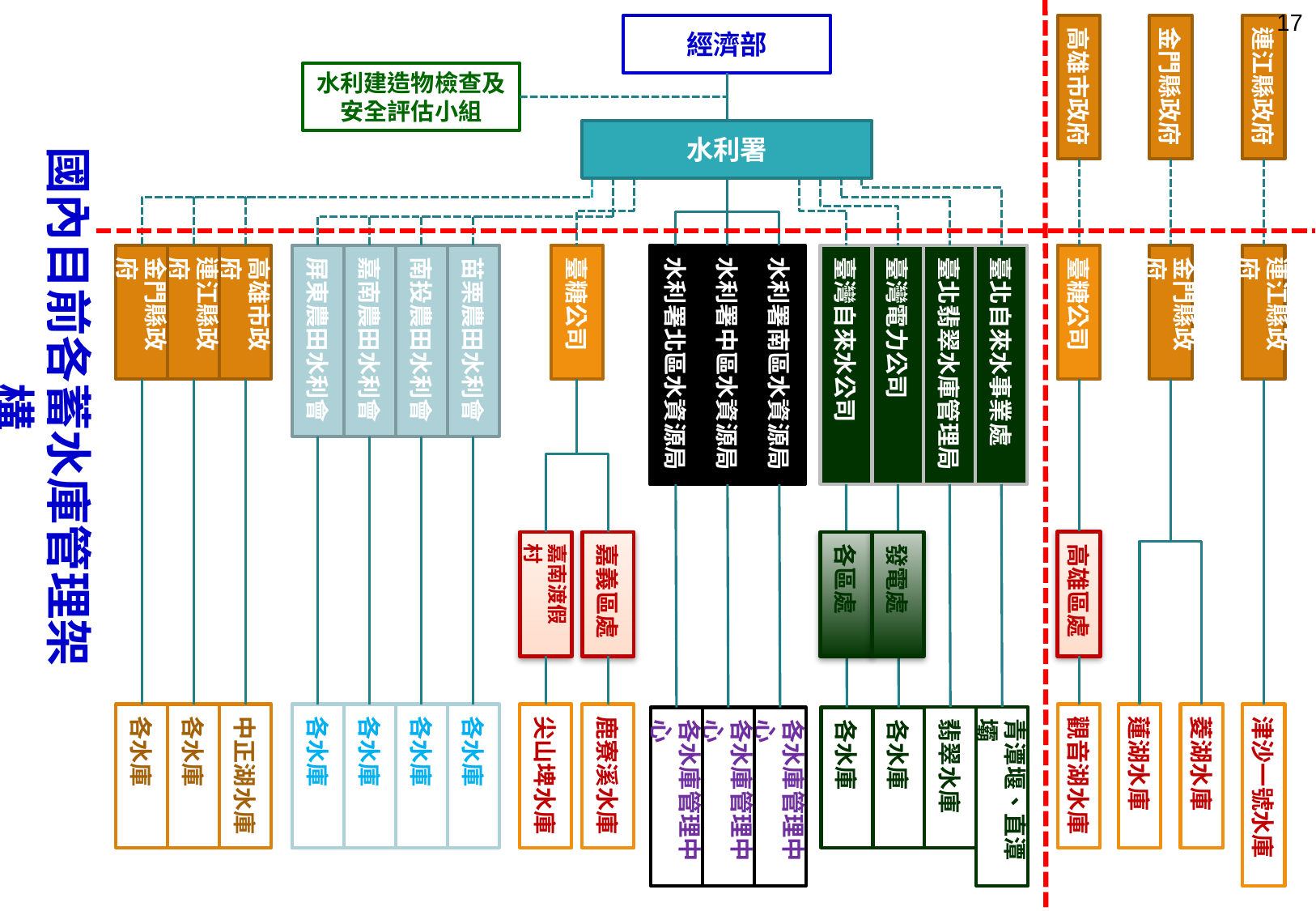

17
經濟部
高雄市政府
金門縣政府
連江縣政府
水利建造物檢查及安全評估小組
國內目前各蓄水庫管理架構

水利署
金門縣政府
連江縣政府
高雄市政府
屏東農田水利會
嘉南農田水利會
南投農田水利會
苗栗農田水利會
臺糖公司
水利署北區水資源局
水利署中區水資源局
水利署南區水資源局
臺灣自來水公司
臺灣電力公司
臺北翡翠水庫管理局
臺北自來水事業處
臺糖公司
金門縣政府
連江縣政府
高雄區處
嘉南渡假村
嘉義區處
各區處
發電處
各水庫
各水庫
中正湖水庫
各水庫
各水庫
各水庫
各水庫
尖山埤水庫
鹿寮溪水庫
觀音湖水庫
蓮湖水庫
菱湖水庫
津沙一號水庫
翡翠水庫
青潭堰、直潭壩
各水庫管理中心
各水庫管理中心
各水庫管理中心
各水庫
各水庫